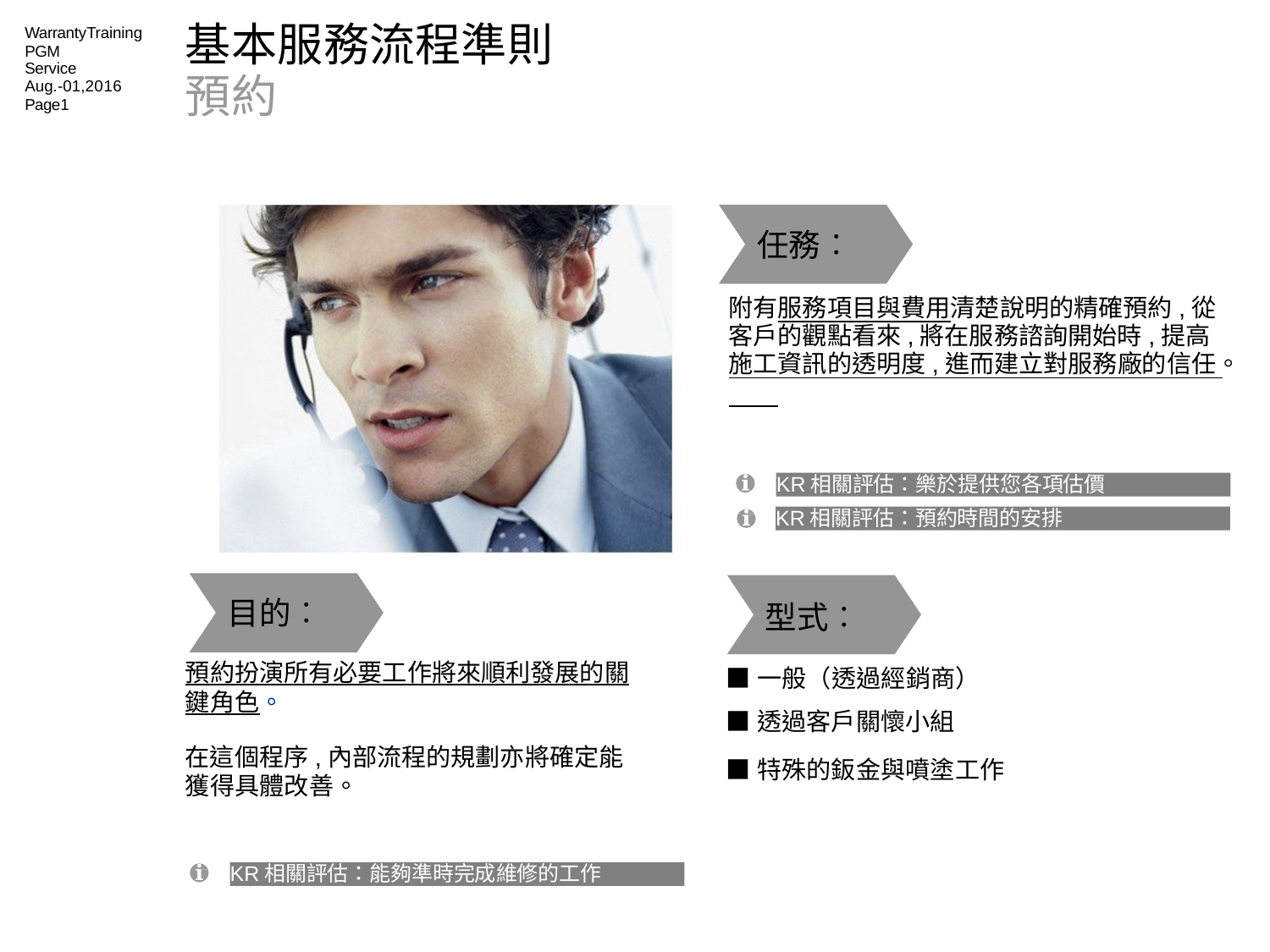

# 基本服務流程準則預約
WarrantyTrainingPGM
Service
Aug.-01,2016
Page1

任務︰

附有服務項目與費用清楚說明的精確預約,從客戶的觀點看來,將在服務諮詢開始時,提高施工資訊的透明度,進而建立對服務廠的信任。

KR相關評估：樂於提供您各項估價

KR相關評估：預約時間的安排

目的︰
預約扮演所有必要工作將來順利發展的關
鍵角色。
型式︰
■一般（透過經銷商）
■透過客戶關懷小組
■特殊的鈑金與噴塗工作
在這個程序,內部流程的規劃亦將確定能
獲得具體改善。
KR相關評估：能夠準時完成維修的工作